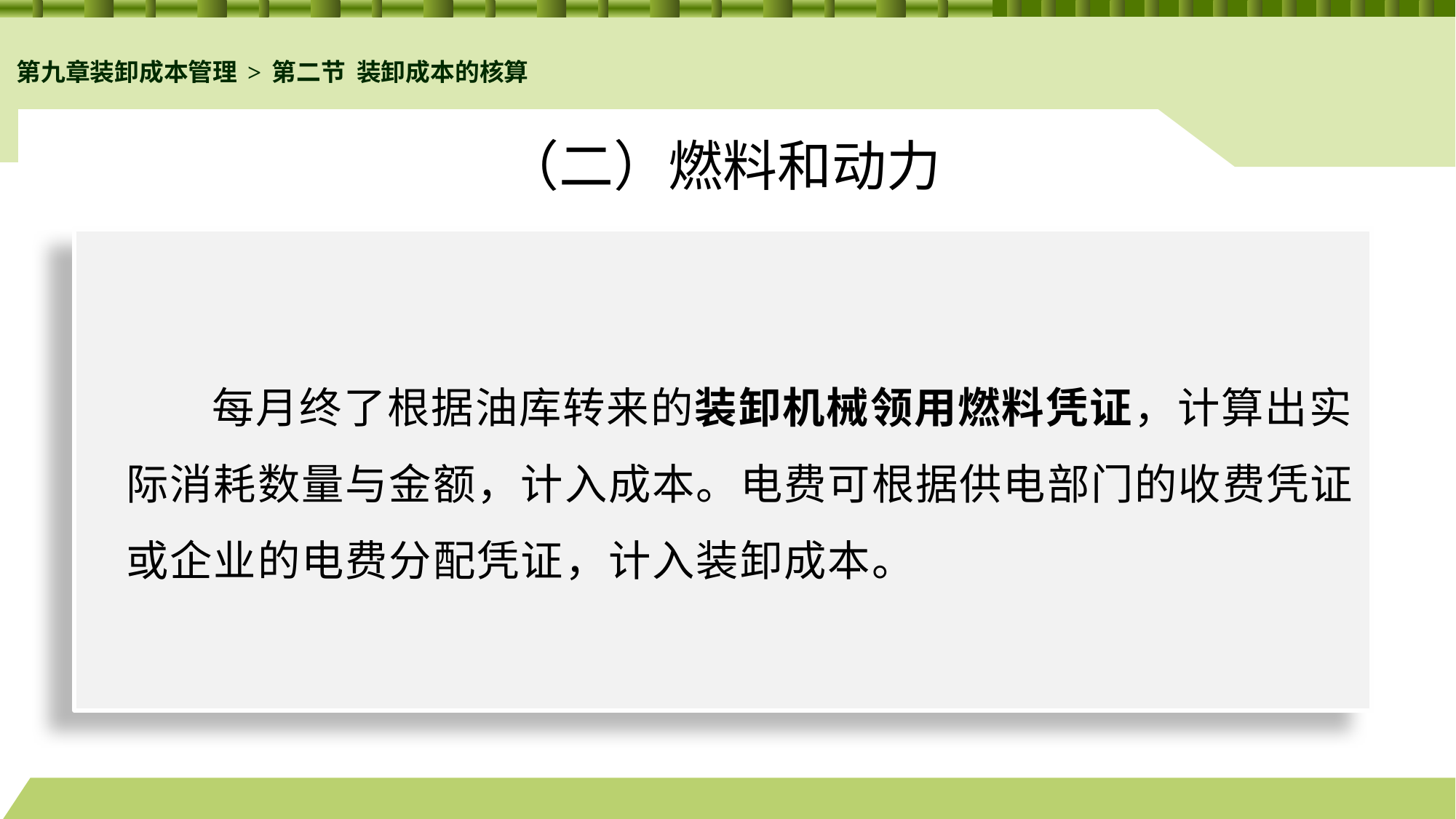

第九章装卸成本管理>第二节  装卸成本的核算
# （二）燃料和动力
每月终了根据油库转来的装卸机械领用燃料凭证，计算出实际消耗数量与金额，计入成本。电费可根据供电部门的收费凭证或企业的电费分配凭证，计入装卸成本。